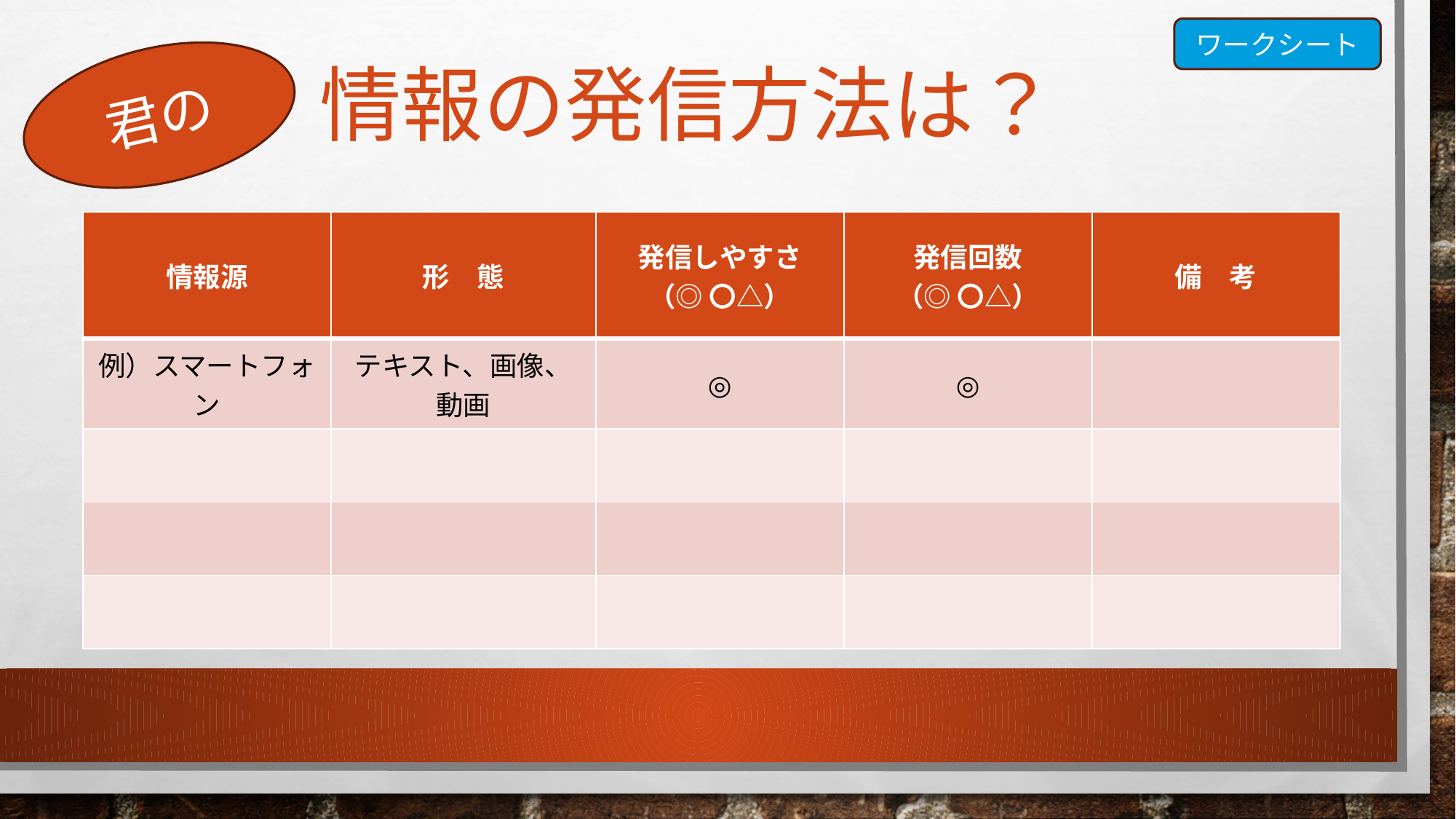

ワークシート
# 情報の発信方法は？
君の
| 情報源 | 形　態 | 発信しやすさ （◎ 〇△） | 発信回数 （◎ 〇△） | 備　考 |
| --- | --- | --- | --- | --- |
| 例）スマートフォン | テキスト、画像、動画 | ◎ | ◎ |  |
|  |  |  |  |  |
|  |  |  |  |  |
|  |  |  |  |  |